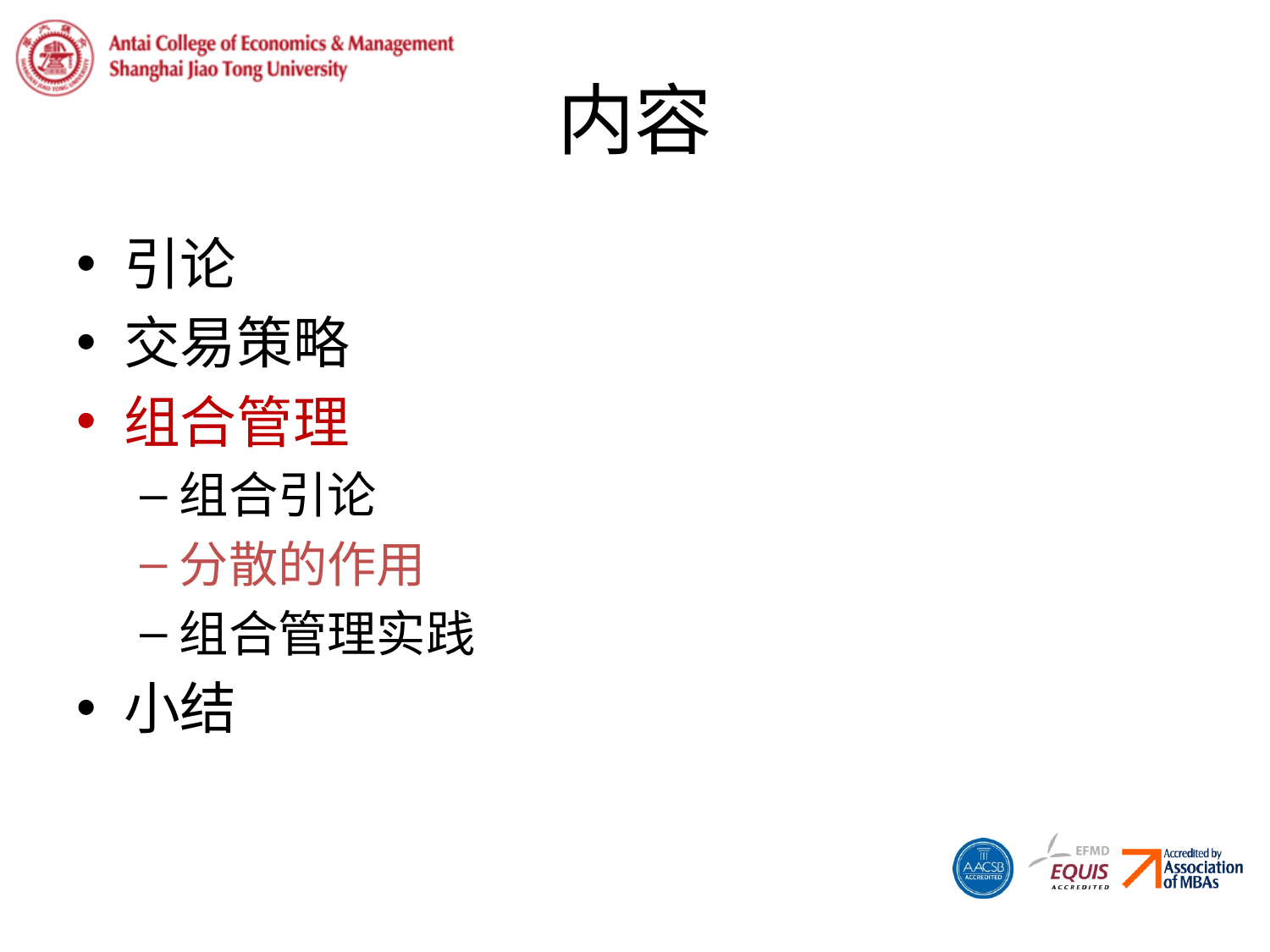

# 内容
引论
交易策略
组合管理
组合引论
分散的作用
组合管理实践
小结